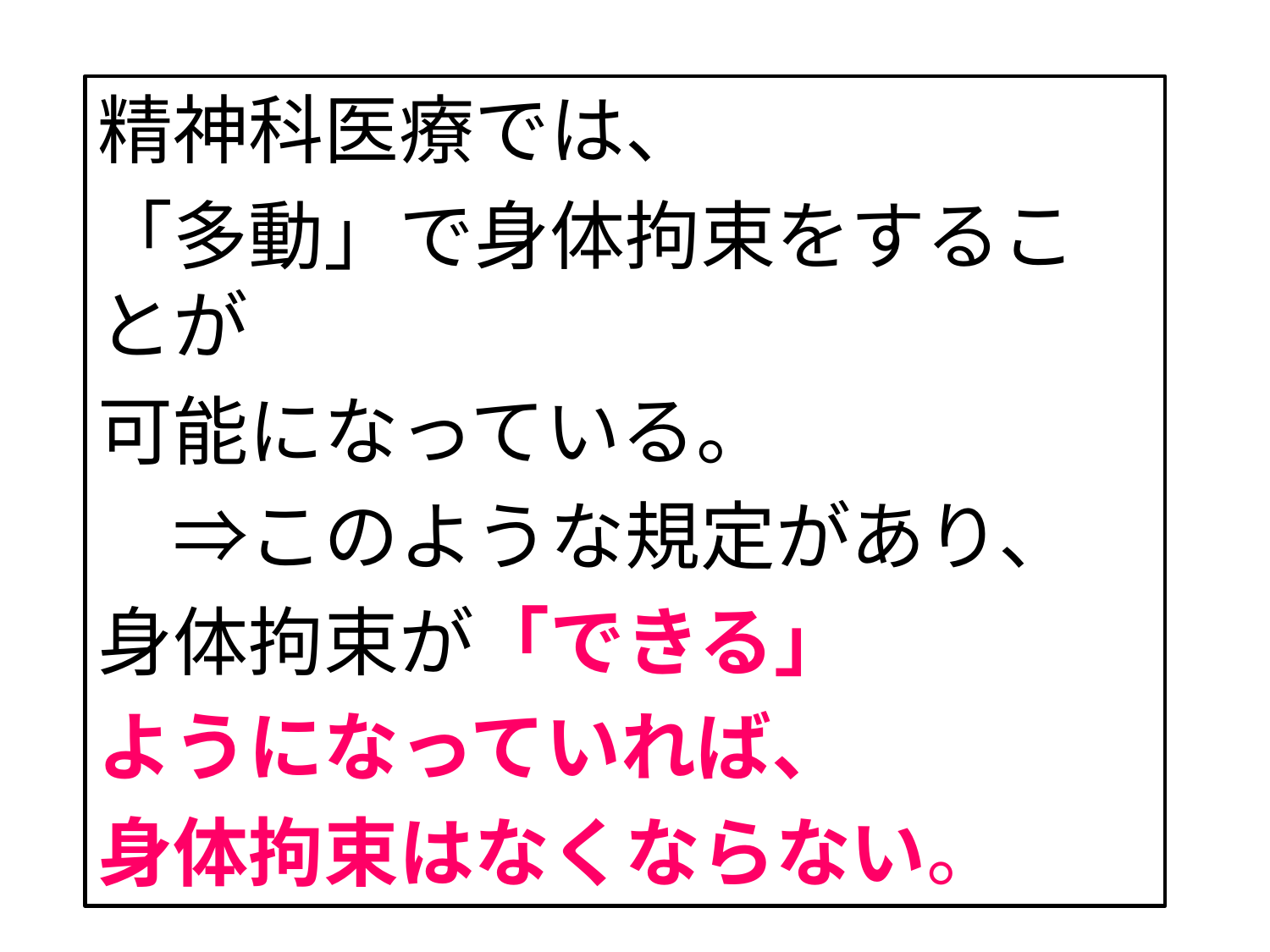

精神科医療では、
「多動」で身体拘束をすることが
可能になっている。
　⇒このような規定があり、
身体拘束が「できる」
ようになっていれば、
身体拘束はなくならない。